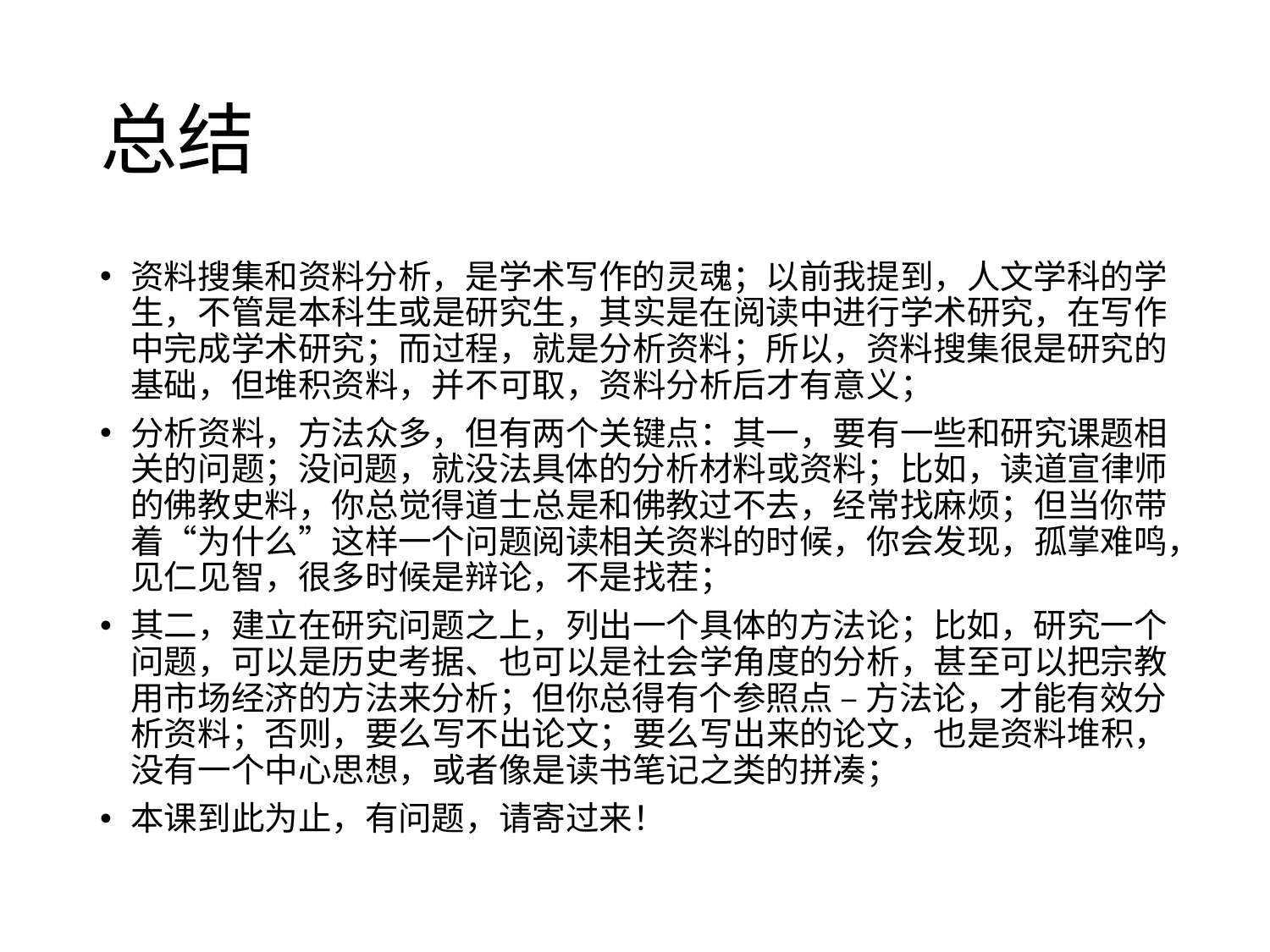

# 总结
资料搜集和资料分析，是学术写作的灵魂；以前我提到，人文学科的学生，不管是本科生或是研究生，其实是在阅读中进行学术研究，在写作中完成学术研究；而过程，就是分析资料；所以，资料搜集很是研究的基础，但堆积资料，并不可取，资料分析后才有意义；
分析资料，方法众多，但有两个关键点：其一，要有一些和研究课题相关的问题；没问题，就没法具体的分析材料或资料；比如，读道宣律师的佛教史料，你总觉得道士总是和佛教过不去，经常找麻烦；但当你带着“为什么”这样一个问题阅读相关资料的时候，你会发现，孤掌难鸣，见仁见智，很多时候是辩论，不是找茬；
其二，建立在研究问题之上，列出一个具体的方法论；比如，研究一个问题，可以是历史考据、也可以是社会学角度的分析，甚至可以把宗教用市场经济的方法来分析；但你总得有个参照点 – 方法论，才能有效分析资料；否则，要么写不出论文；要么写出来的论文，也是资料堆积，没有一个中心思想，或者像是读书笔记之类的拼凑；
本课到此为止，有问题，请寄过来！